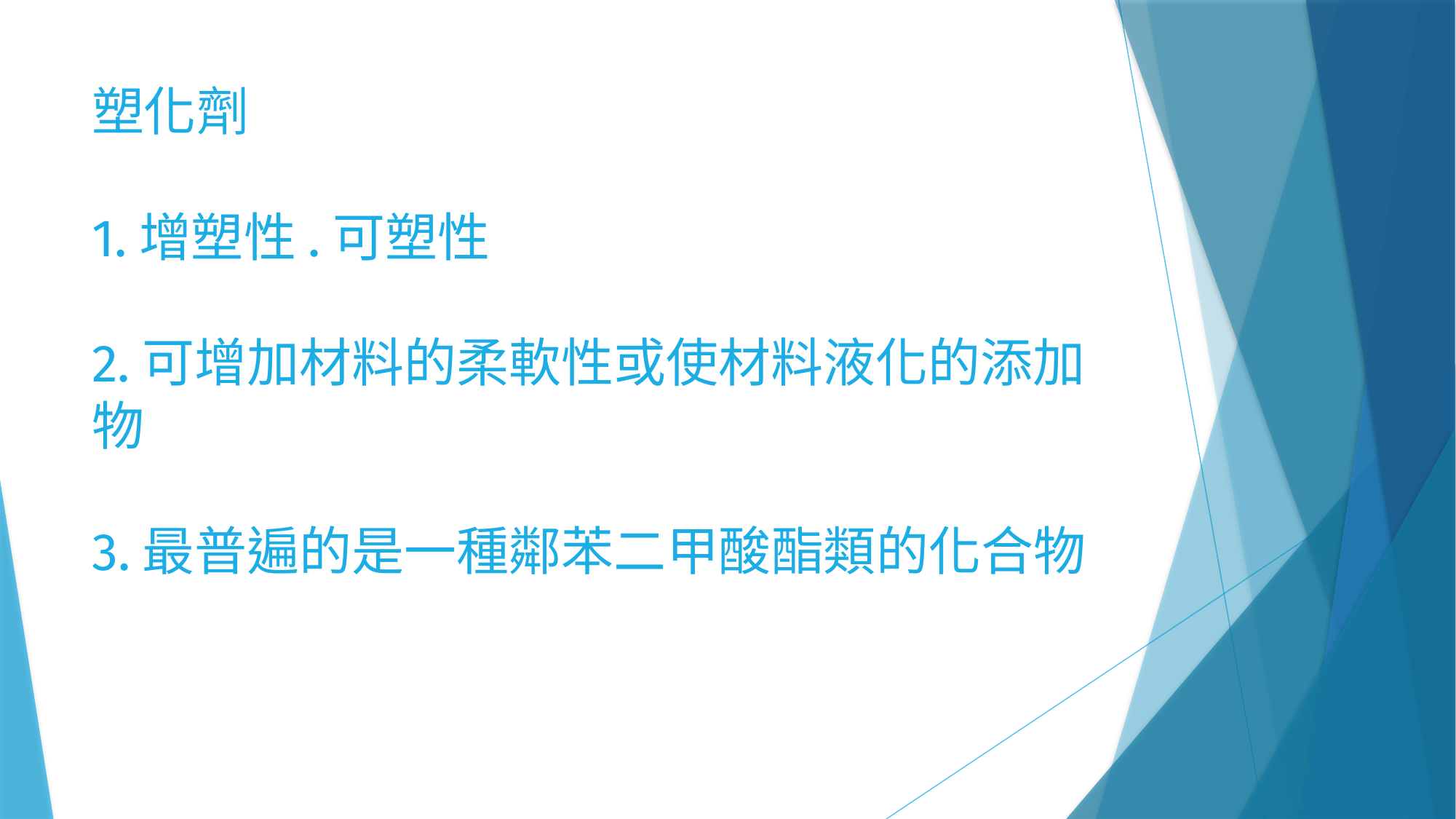

# 塑化劑 1.增塑性.可塑性 2.可增加材料的柔軟性或使材料液化的添加物 3.最普遍的是一種鄰苯二甲酸酯類的化合物